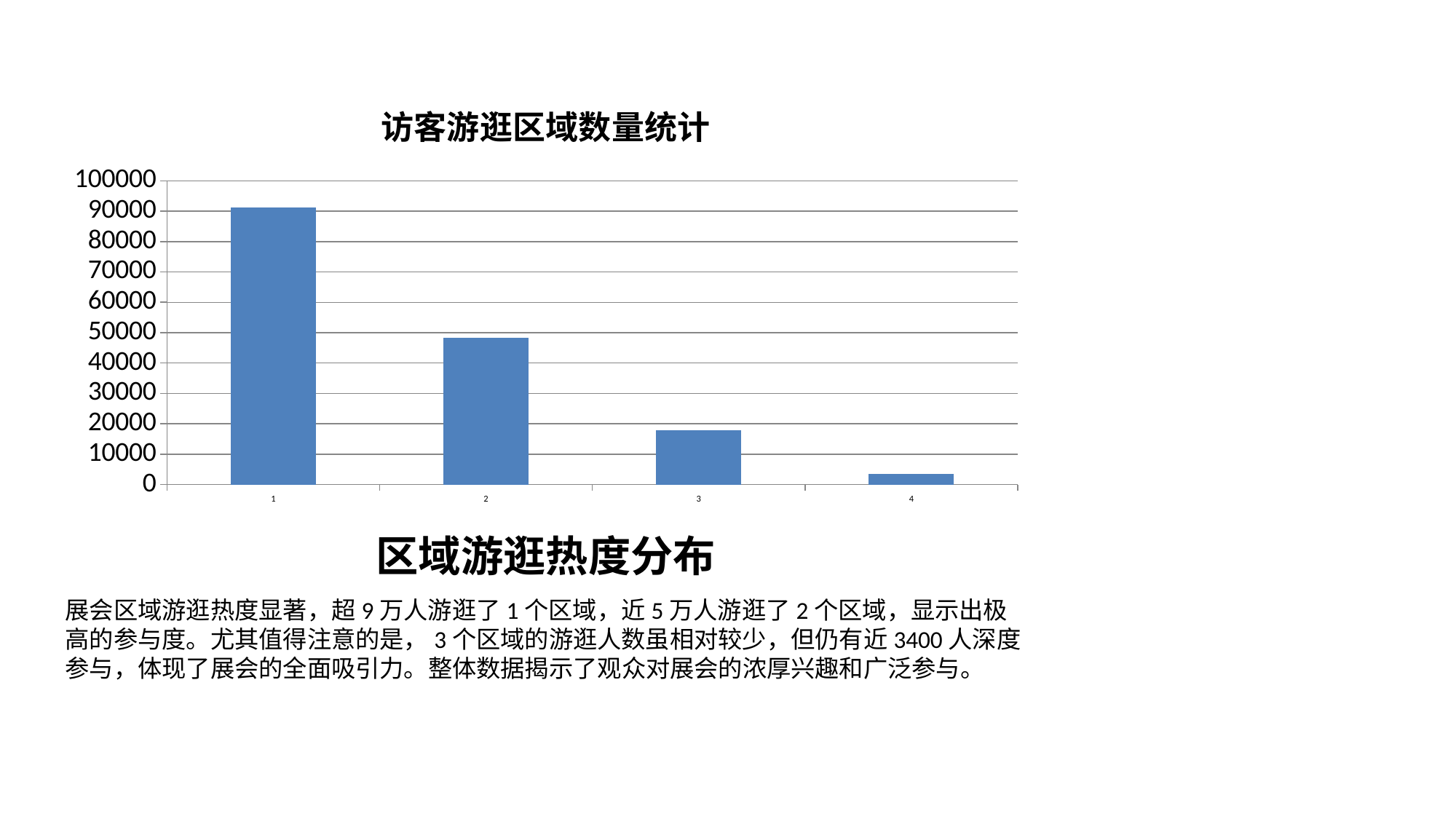

### Chart: 访客游逛区域数量统计

| Category | 访问次数 |
|---|---|
| 1 | 91253.0 |
| 2 | 48221.0 |
| 3 | 17977.0 |
| 4 | 3396.0 |
区域游逛热度分布
展会区域游逛热度显著，超9万人游逛了1个区域，近5万人游逛了2个区域，显示出极高的参与度。尤其值得注意的是，3个区域的游逛人数虽相对较少，但仍有近3400人深度参与，体现了展会的全面吸引力。整体数据揭示了观众对展会的浓厚兴趣和广泛参与。